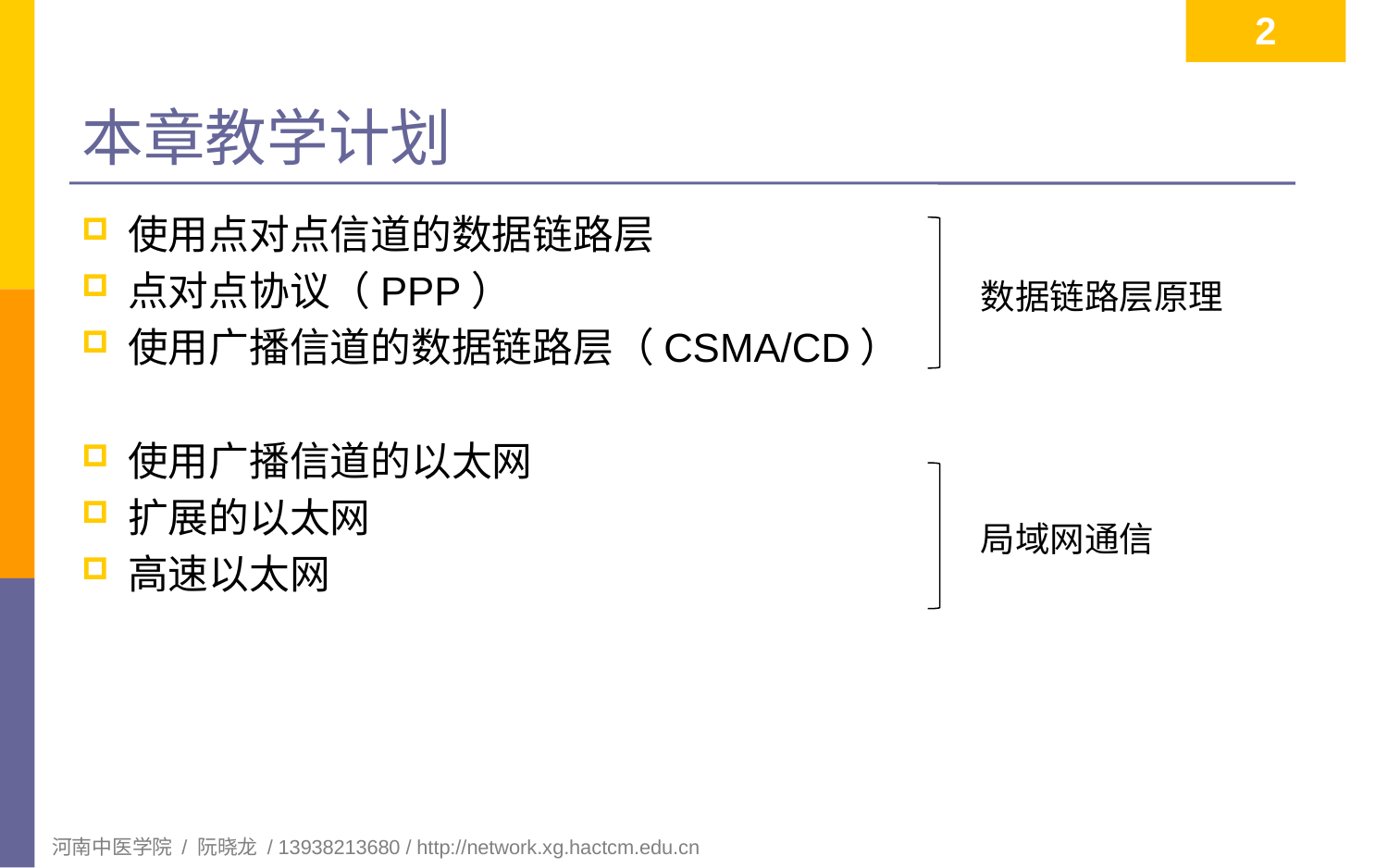

2
# 本章教学计划
使用点对点信道的数据链路层
点对点协议（PPP）
使用广播信道的数据链路层（CSMA/CD）

使用广播信道的以太网
扩展的以太网
高速以太网

数据链路层原理

局域网通信